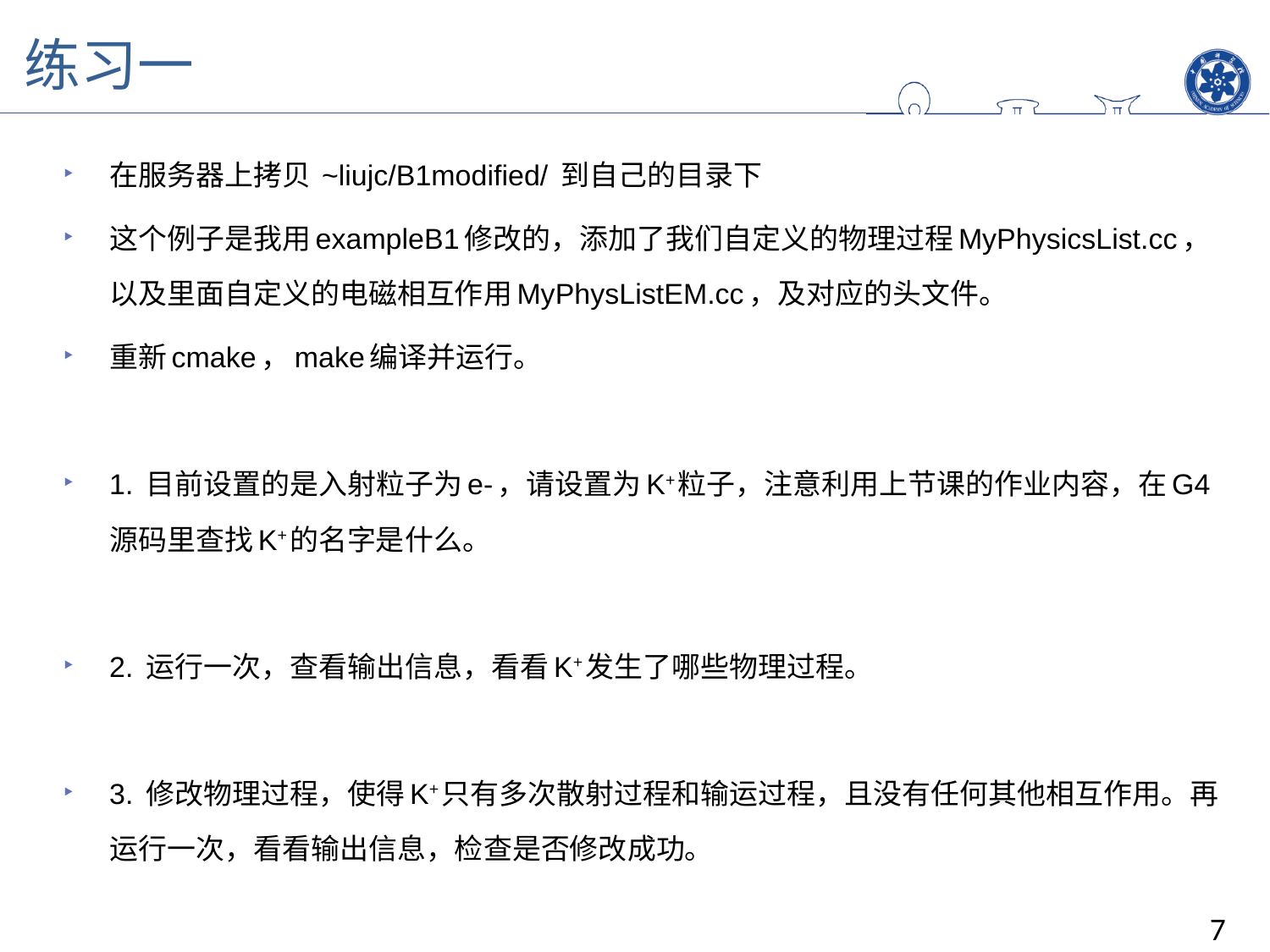

练习一
在服务器上拷贝 ~liujc/B1modified/ 到自己的目录下
这个例子是我用exampleB1修改的，添加了我们自定义的物理过程MyPhysicsList.cc，以及里面自定义的电磁相互作用MyPhysListEM.cc，及对应的头文件。
重新cmake，make编译并运行。

1. 目前设置的是入射粒子为e-，请设置为K+粒子，注意利用上节课的作业内容，在G4源码里查找K+的名字是什么。

2. 运行一次，查看输出信息，看看K+发生了哪些物理过程。

3. 修改物理过程，使得K+只有多次散射过程和输运过程，且没有任何其他相互作用。再运行一次，看看输出信息，检查是否修改成功。
7